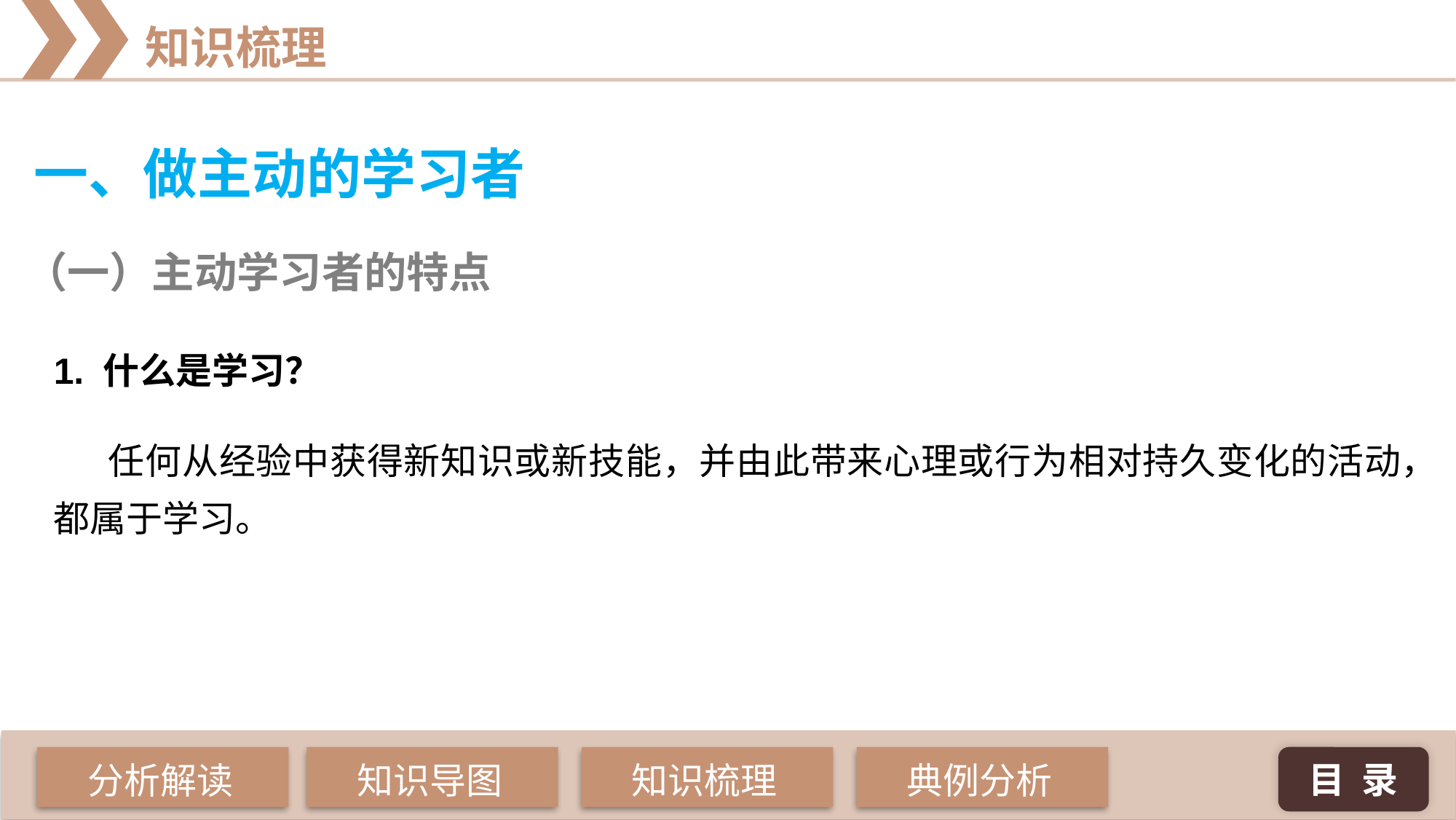

一、做主动的学习者
（一）主动学习者的特点
1. 什么是学习？
任何从经验中获得新知识或新技能，并由此带来心理或行为相对持久变化的活动，都属于学习。